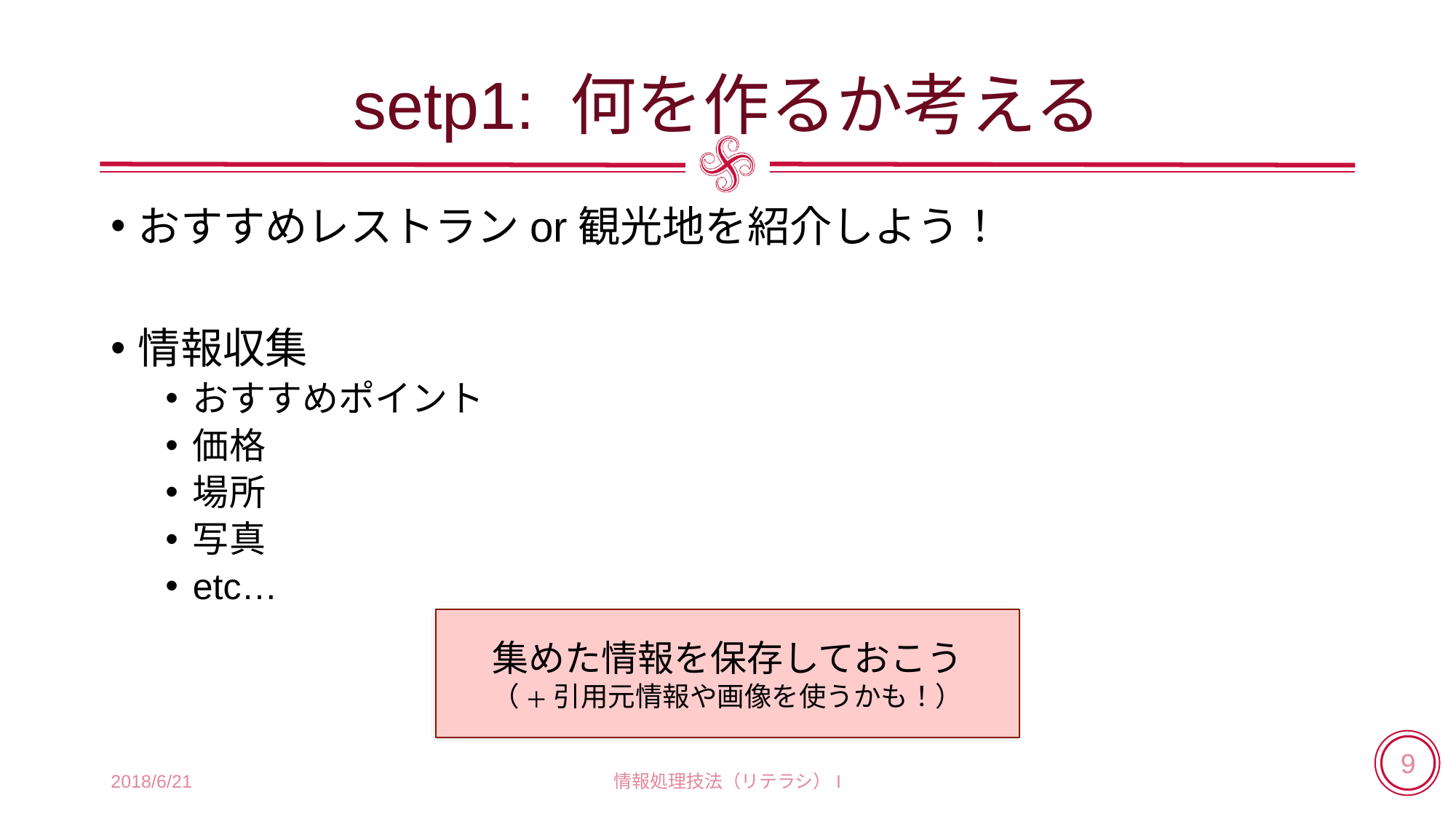

# setp1: 何を作るか考える
おすすめレストランor観光地を紹介しよう！

情報収集
おすすめポイント
価格
場所
写真
etc…

集めた情報を保存しておこう
（+引用元情報や画像を使うかも！）
2018/6/21
情報処理技法（リテラシ）I